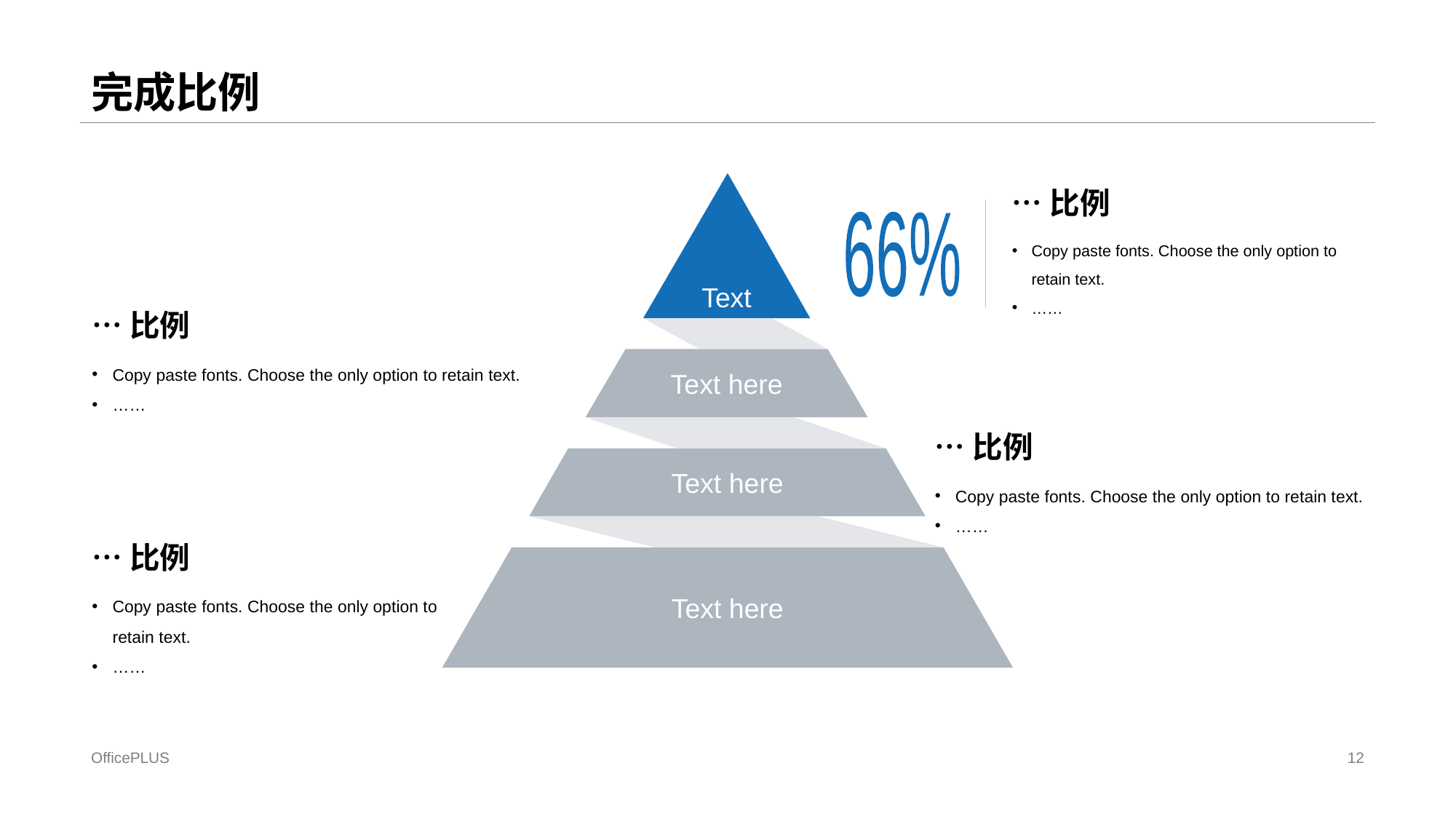

# 完成比例
Text

Text here

Text here

Text here
…比例
66%
Copy paste fonts. Choose the only option to retain text.
……
…比例
Copy paste fonts. Choose the only option to retain text.
……
…比例
Copy paste fonts. Choose the only option to retain text.
……
…比例
Copy paste fonts. Choose the only option to retain text.
……
OfficePLUS
12